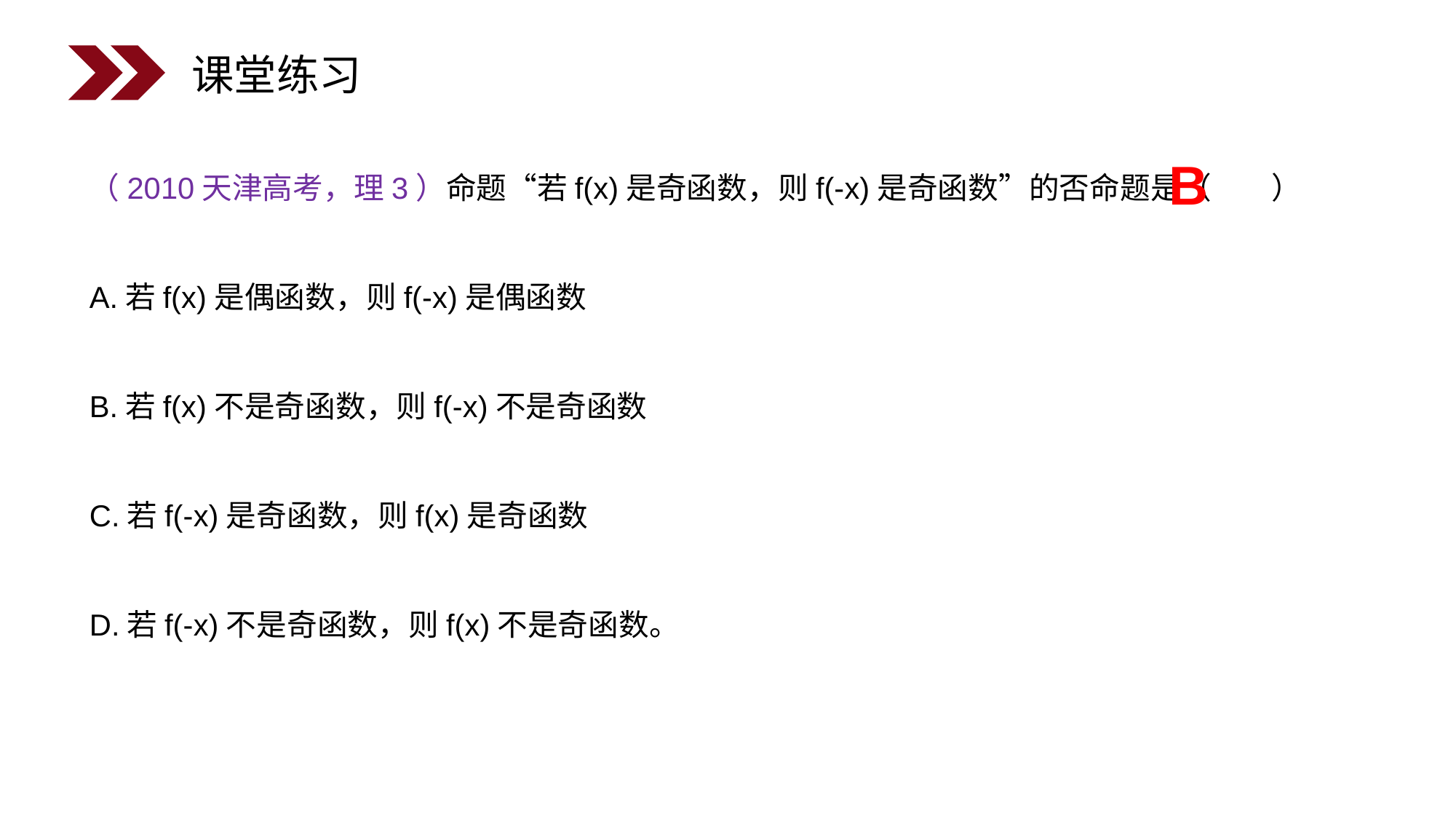

课堂练习
（2010天津高考，理3）命题“若f(x)是奇函数，则f(-x)是奇函数”的否命题是（         ）

A.若f(x)是偶函数，则f(-x)是偶函数

B.若f(x)不是奇函数，则f(-x)不是奇函数

C.若f(-x)是奇函数，则f(x)是奇函数

D.若f(-x)不是奇函数，则f(x)不是奇函数。
  B